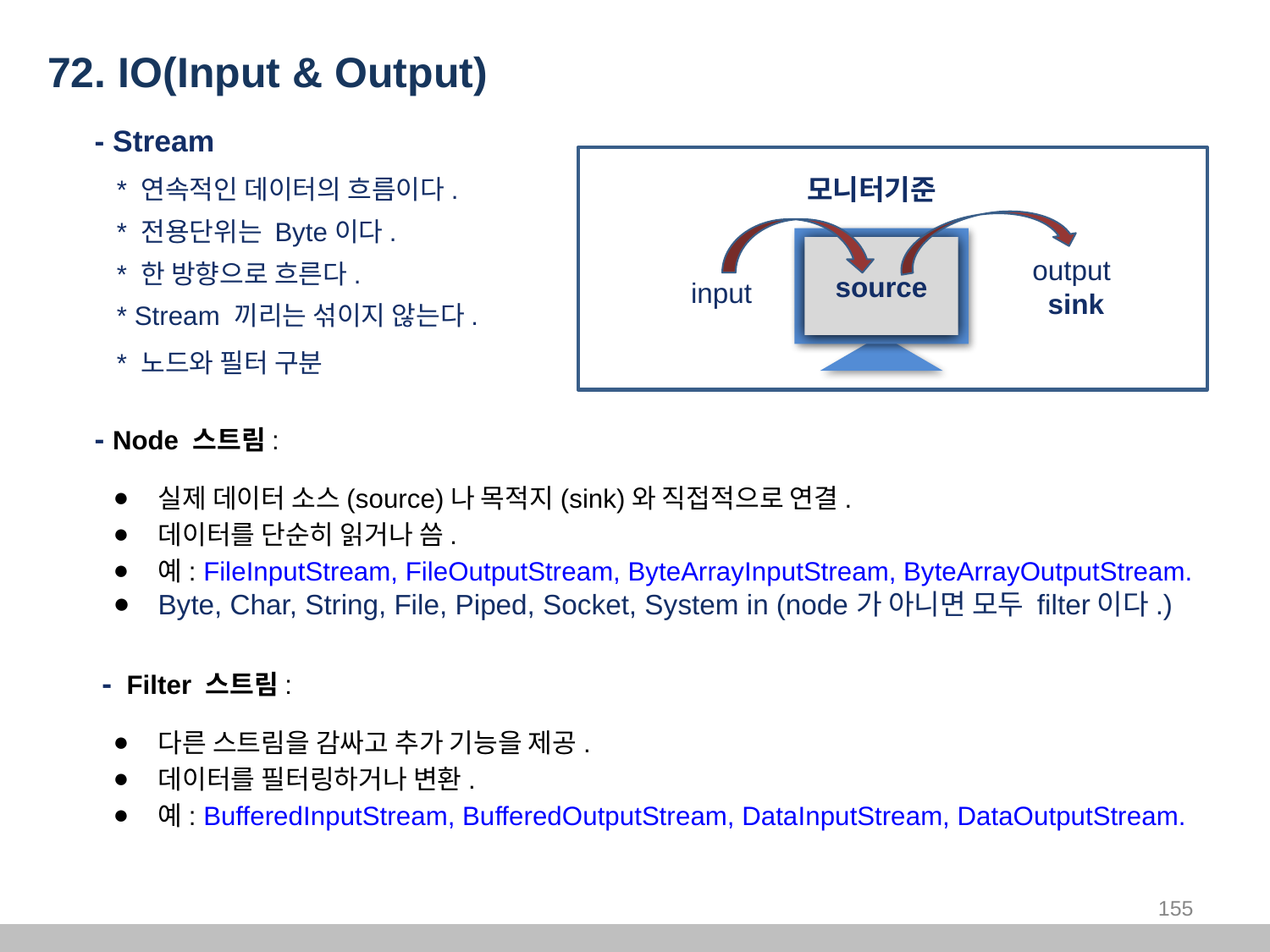

72. IO(Input & Output)
- Stream

   * 연속적인 데이터의 흐름이다.

   * 전용단위는 Byte이다.

   * 한 방향으로 흐른다.

   * Stream 끼리는 섞이지 않는다.

   * 노드와 필터 구분

- Node 스트림:
실제 데이터 소스(source)나 목적지(sink)와 직접적으로 연결.
데이터를 단순히 읽거나 씀.
예: FileInputStream, FileOutputStream, ByteArrayInputStream, ByteArrayOutputStream.
Byte, Char, String, File, Piped, Socket, System in (node가 아니면 모두 filter이다.)

 -  Filter 스트림:
다른 스트림을 감싸고 추가 기능을 제공.
데이터를 필터링하거나 변환.
예: BufferedInputStream, BufferedOutputStream, DataInputStream, DataOutputStream.

모니터기준

source

output
  sink
input
155